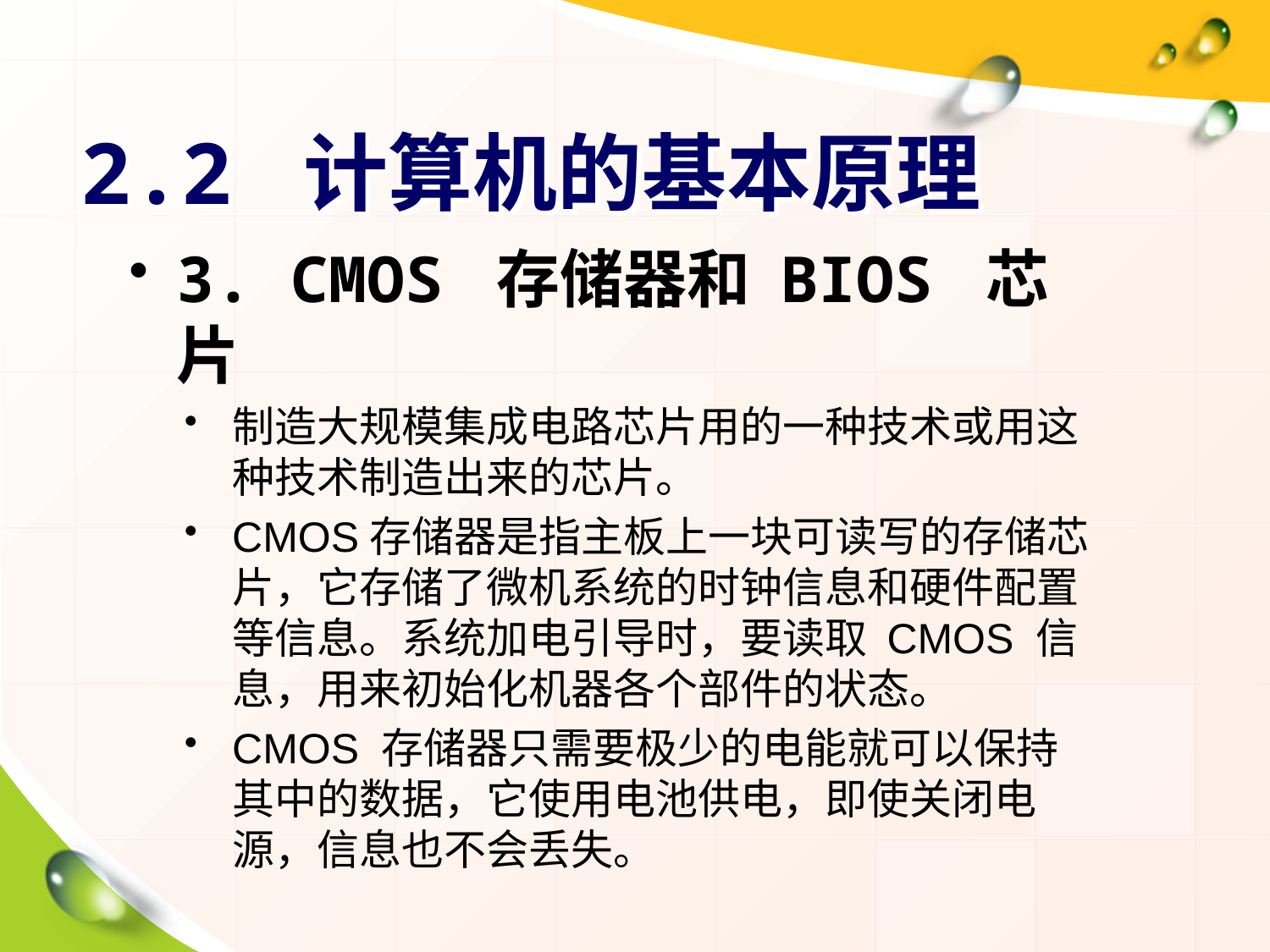

# 2.2 计算机的基本原理
3. CMOS 存储器和 BIOS 芯片
制造大规模集成电路芯片用的一种技术或用这种技术制造出来的芯片。
CMOS存储器是指主板上一块可读写的存储芯片，它存储了微机系统的时钟信息和硬件配置等信息。系统加电引导时，要读取 CMOS 信息，用来初始化机器各个部件的状态。
CMOS 存储器只需要极少的电能就可以保持其中的数据，它使用电池供电，即使关闭电源，信息也不会丢失。